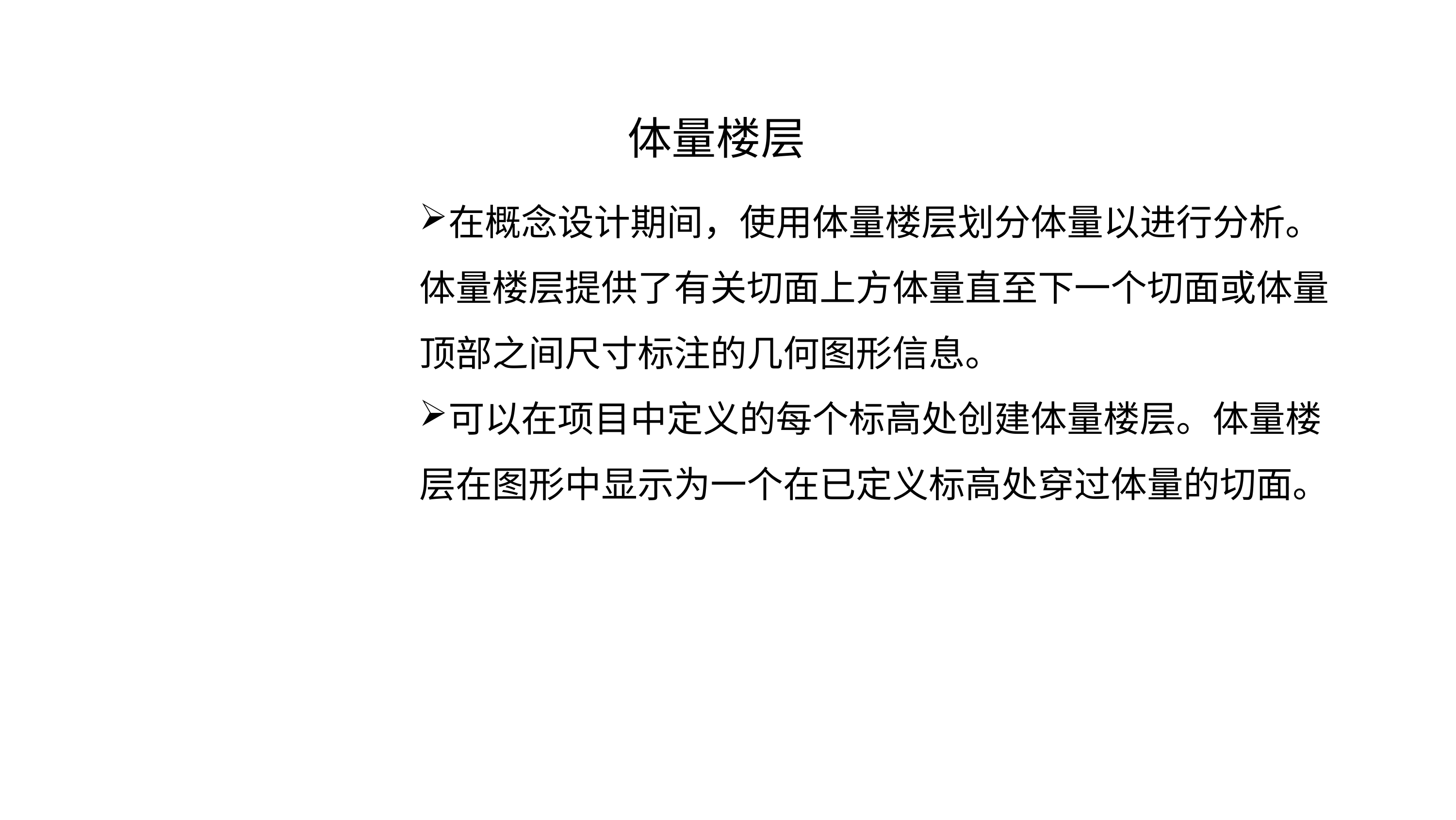

体量楼层
在概念设计期间，使用体量楼层划分体量以进行分析。体量楼层提供了有关切面上方体量直至下一个切面或体量顶部之间尺寸标注的几何图形信息。
可以在项目中定义的每个标高处创建体量楼层。体量楼层在图形中显示为一个在已定义标高处穿过体量的切面。